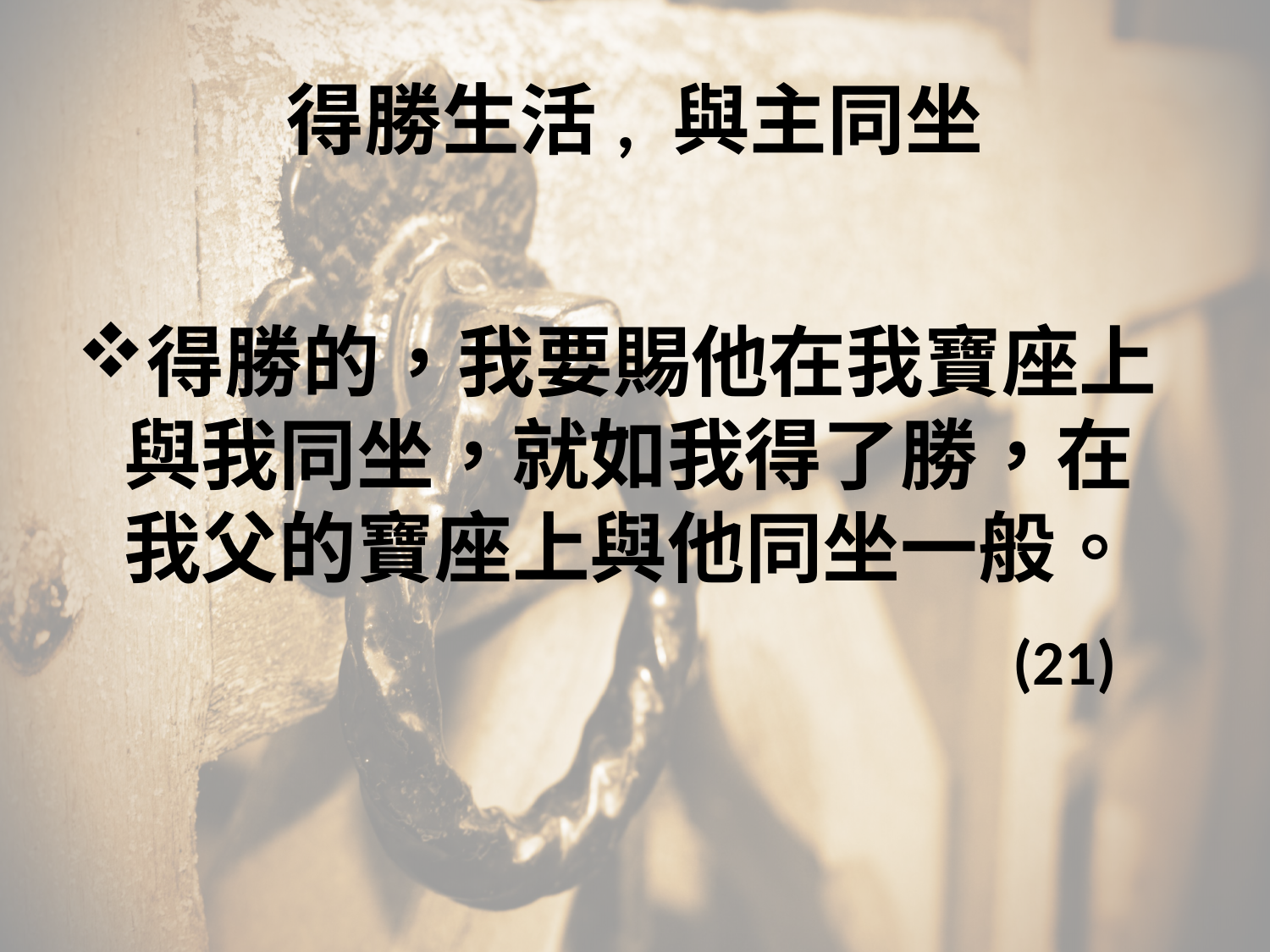

# 得勝生活, 與主同坐
得勝的，我要賜他在我寶座上與我同坐，就如我得了勝，在我父的寶座上與他同坐一般。
								(21)